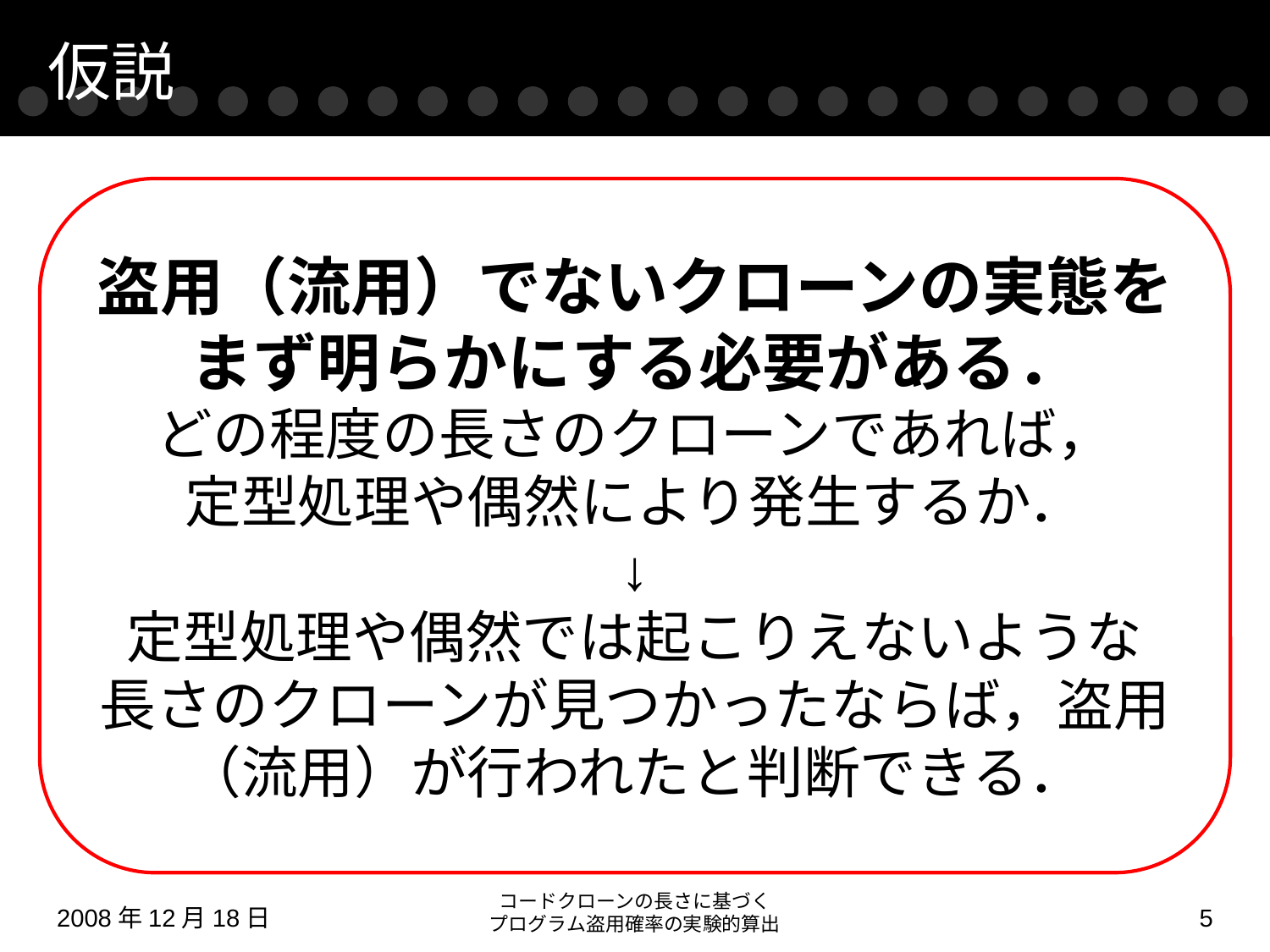

# 仮説
盗用（流用）でないクローンの実態を
まず明らかにする必要がある．
どの程度の長さのクローンであれば，
定型処理や偶然により発生するか．
↓
定型処理や偶然では起こりえないような
長さのクローンが見つかったならば，盗用
（流用）が行われたと判断できる．
仮説１
プログラム間で見つかるクローンが長いほど盗用（流用）が行われた可能性が高い．
仮説２
短いクローンは，盗用（流用）の有無にかかわらず生じる．
定型処理
偶然の一致など
コードクローンの長さに基づく
プログラム盗用確率の実験的算出
2008年12月18日
5